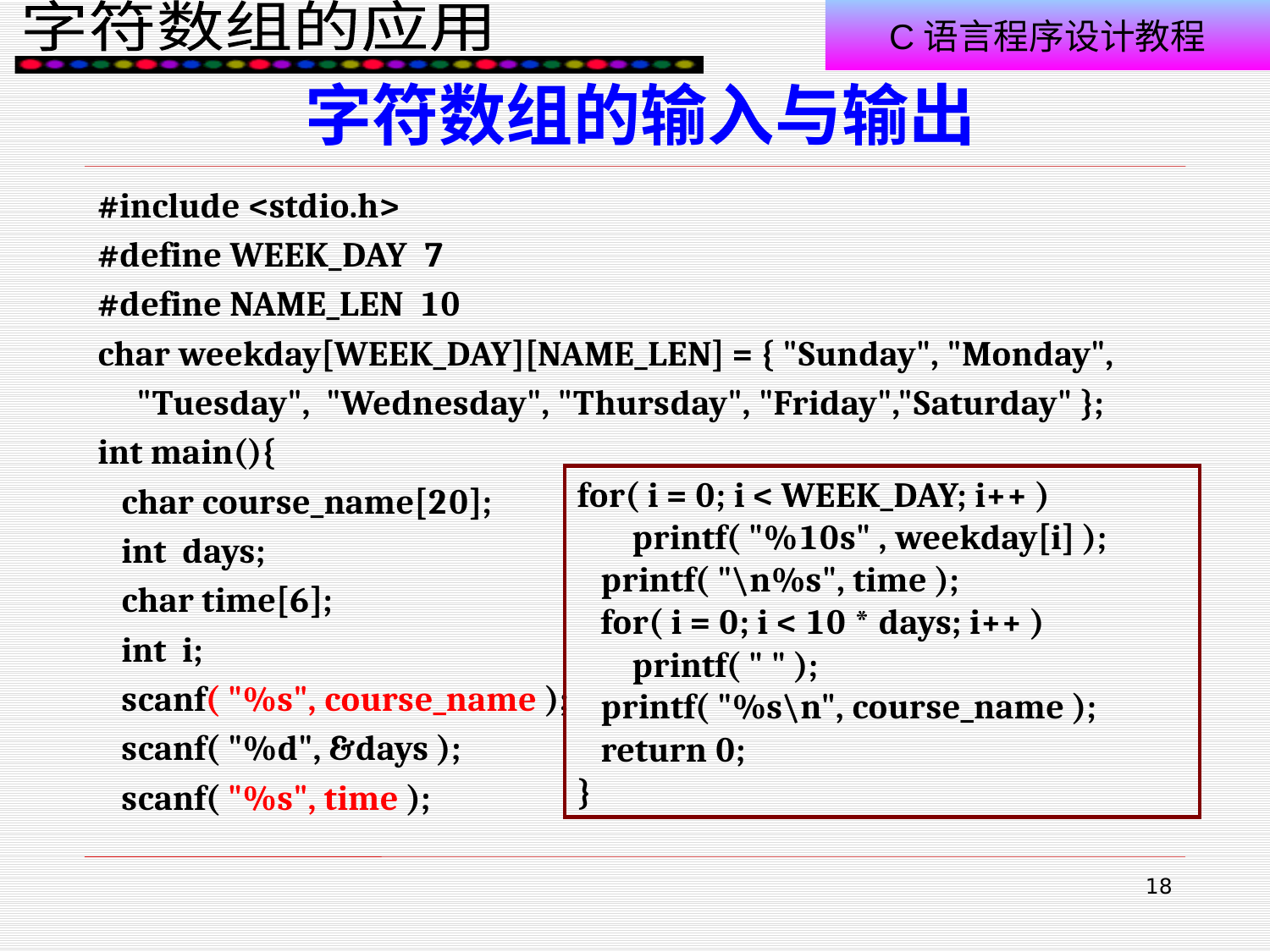

# 字符数组的输入与输出
#include <stdio.h>
#define WEEK_DAY  7
#define NAME_LEN  10
char weekday[WEEK_DAY][NAME_LEN] = { "Sunday", "Monday",
     "Tuesday",  "Wednesday", "Thursday", "Friday","Saturday" };
int main(){
   char course_name[20];
   int  days;
   char time[6];
   int  i;
   scanf( "%s", course_name );
   scanf( "%d", &days );
   scanf( "%s", time );
for( i = 0; i < WEEK_DAY; i++ )
       printf( "%10s" , weekday[i] );
   printf( "\n%s", time );
   for( i = 0; i < 10 * days; i++ )
       printf( " " );
   printf( "%s\n", course_name );
   return 0;
}
18